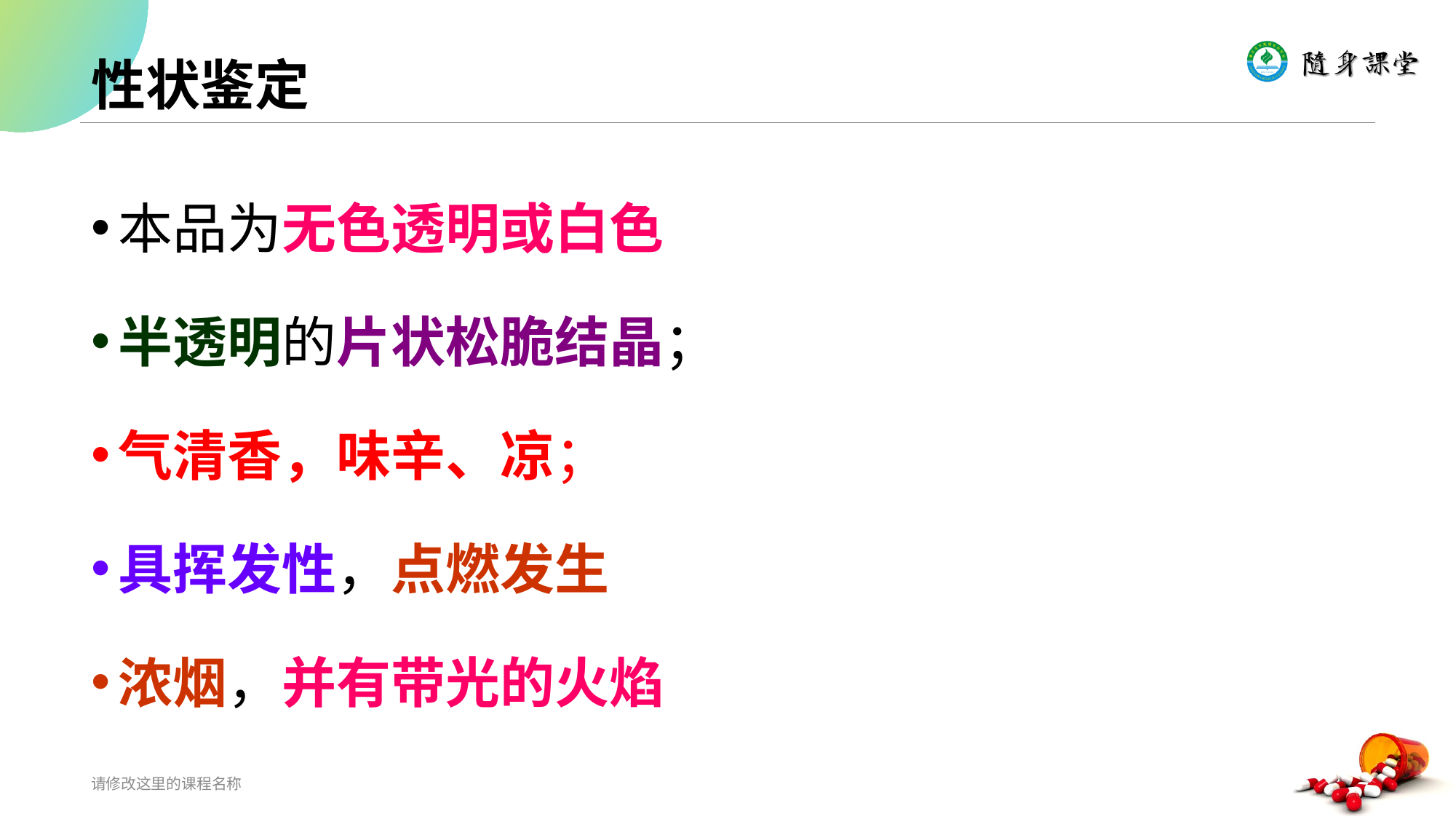

# 性状鉴定
本品为无色透明或白色
半透明的片状松脆结晶；
气清香，味辛、凉；
具挥发性，点燃发生
浓烟，并有带光的火焰

请修改这里的课程名称
7